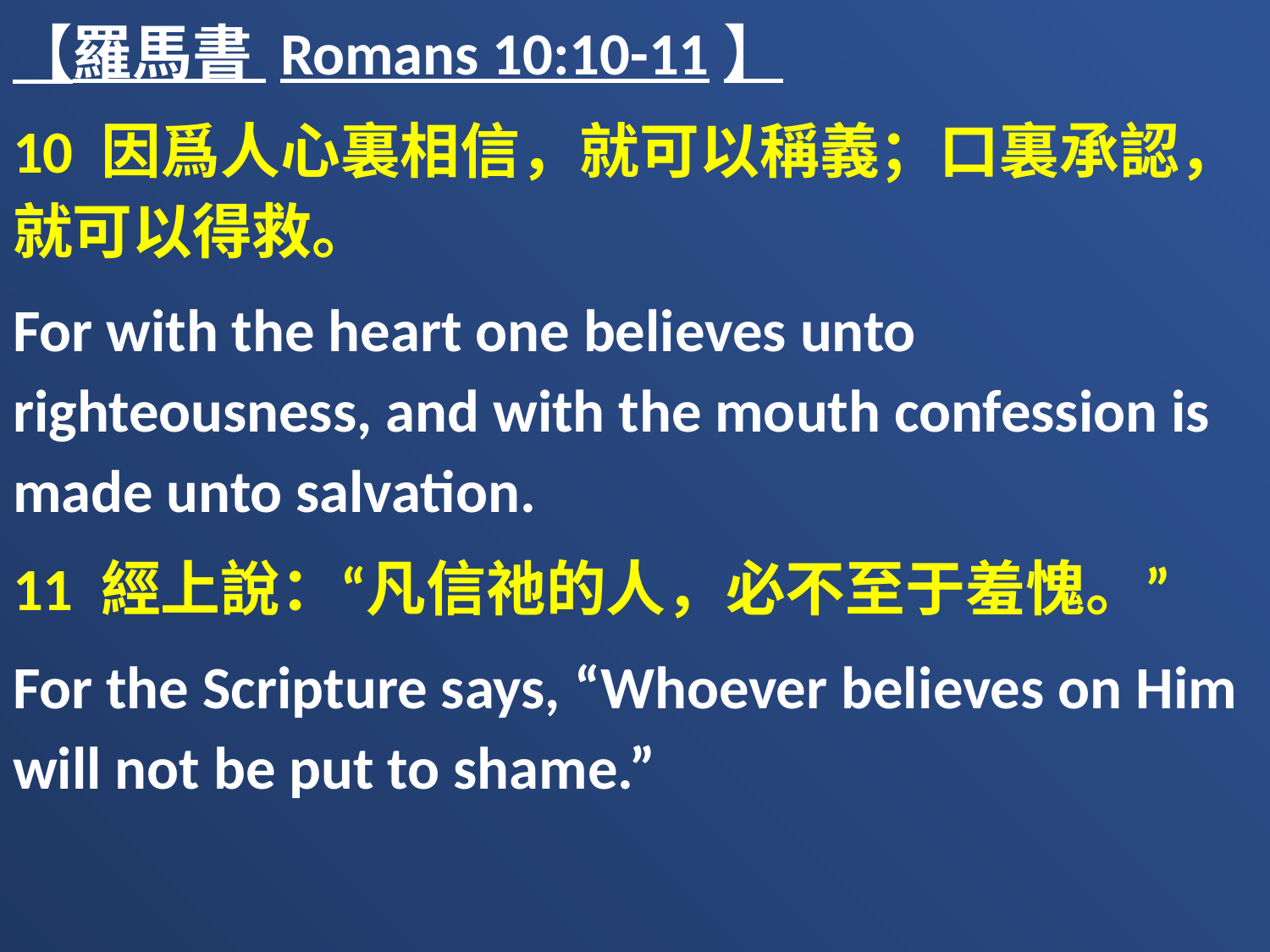

【羅馬書 Romans 10:10-11】
10 因爲人心裏相信，就可以稱義；口裏承認，就可以得救。
For with the heart one believes unto righteousness, and with the mouth confession is made unto salvation.
11 經上說：“凡信祂的人，必不至于羞愧。”
For the Scripture says, “Whoever believes on Him will not be put to shame.”